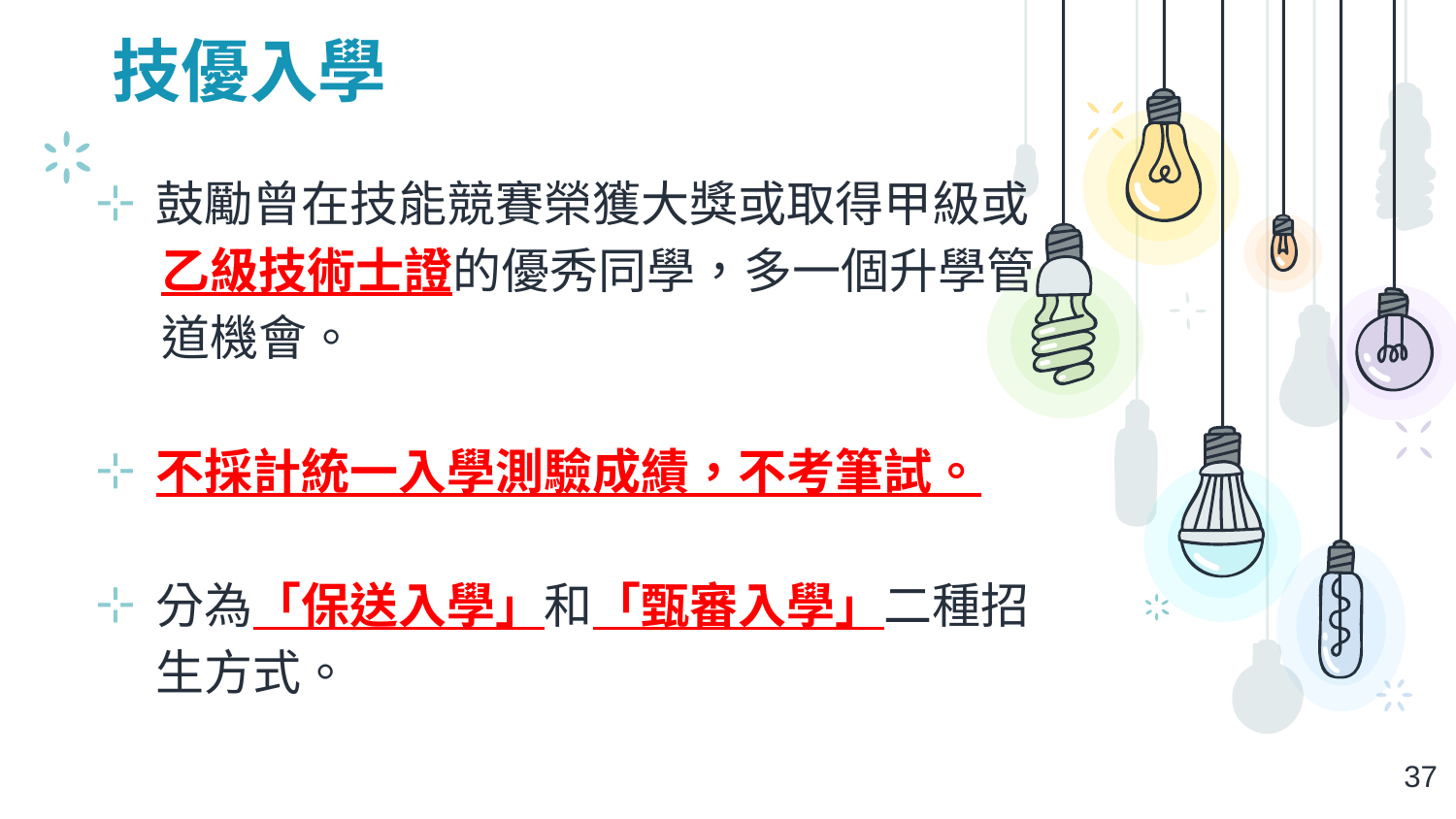

# 技優入學
鼓勵曾在技能競賽榮獲大獎或取得甲級或
     乙級技術士證的優秀同學，多一個升學管
     道機會。

不採計統一入學測驗成績，不考筆試。

分為「保送入學」和「甄審入學」二種招生方式。

37